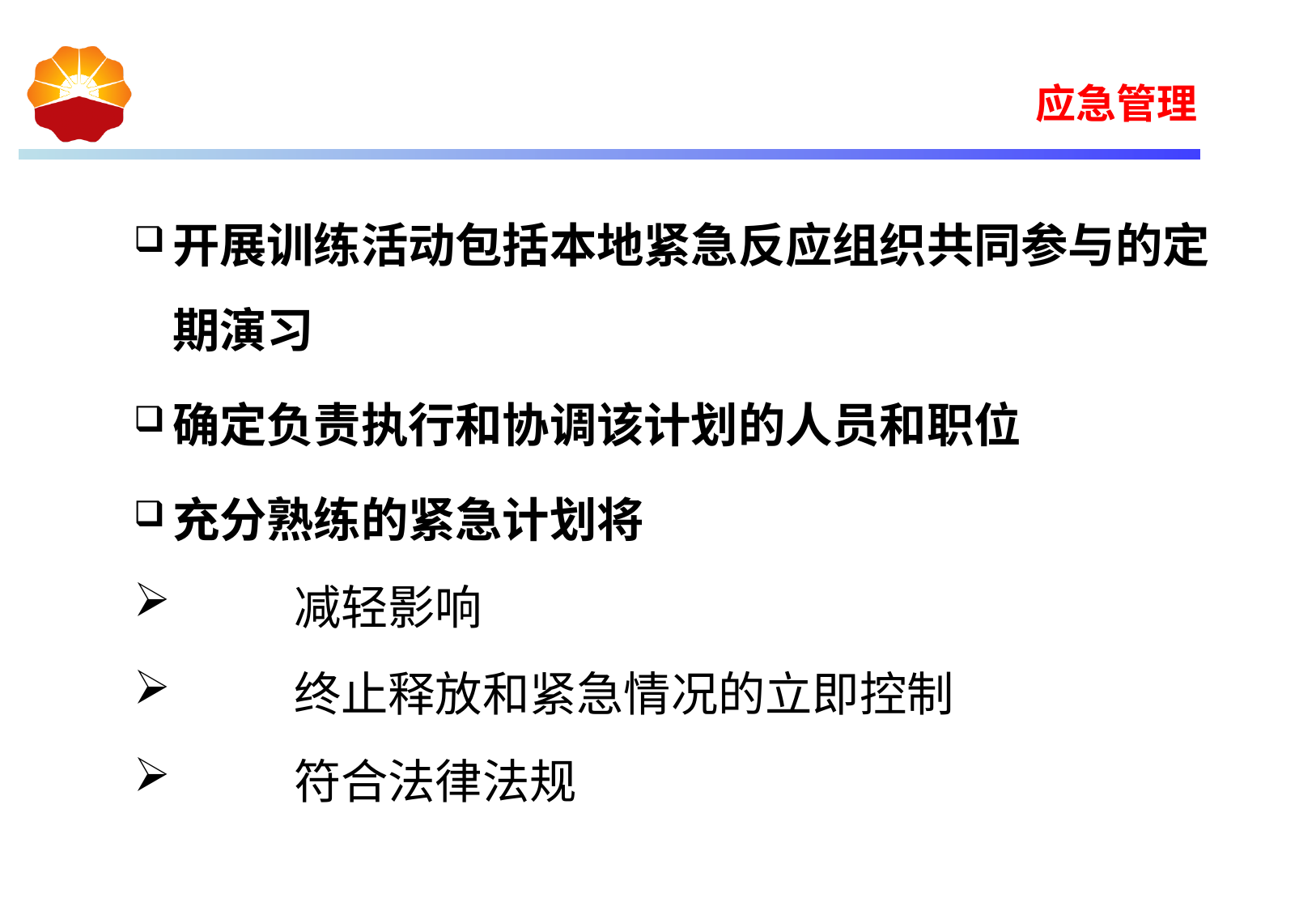

应急管理
开展训练活动包括本地紧急反应组织共同参与的定期演习
确定负责执行和协调该计划的人员和职位
充分熟练的紧急计划将
	减轻影响
	终止释放和紧急情况的立即控制
	符合法律法规